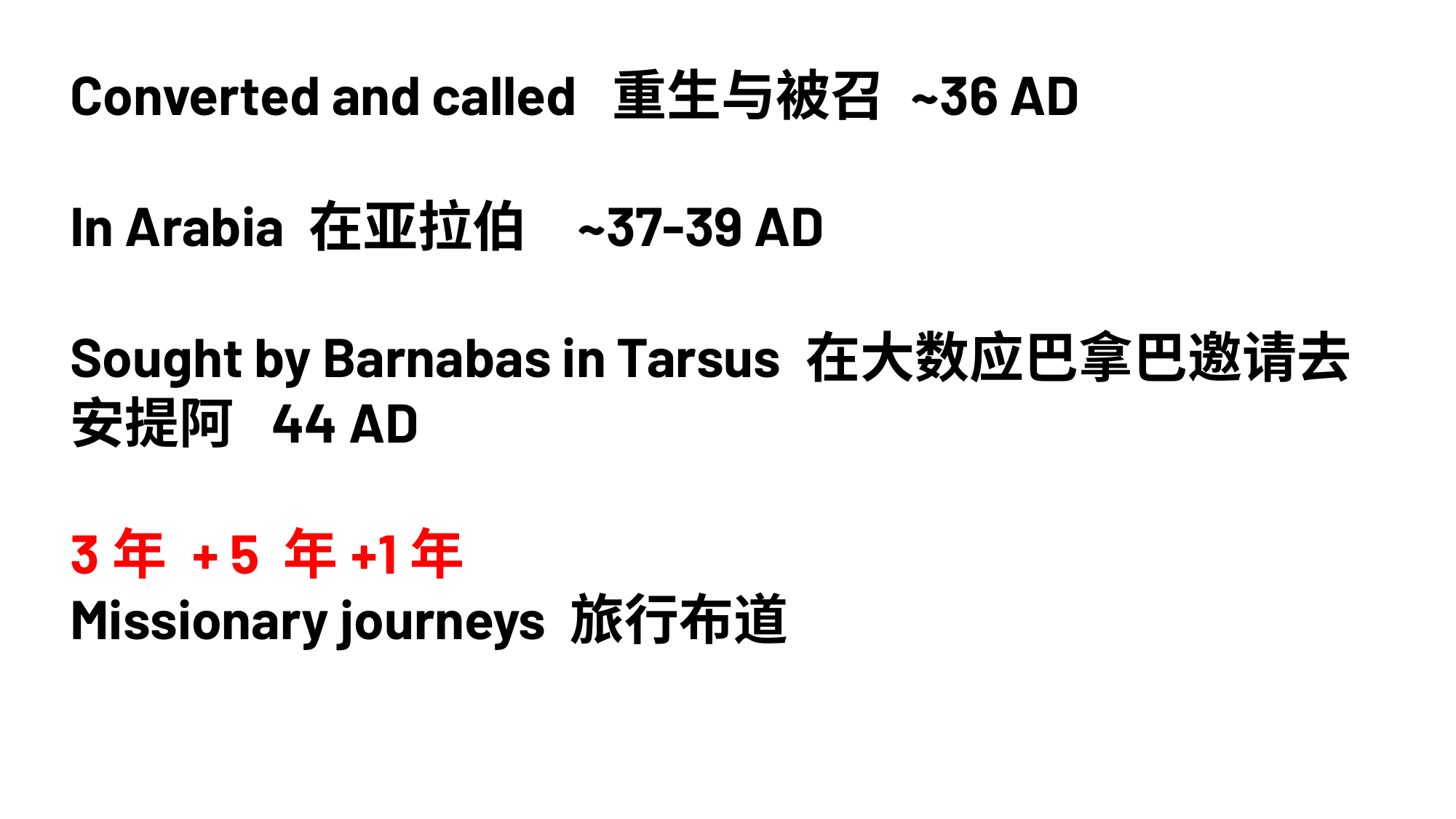

Converted and called  重生与被召 ~36 AD

In Arabia 在亚拉伯   ~37-39 AD

Sought by Barnabas in Tarsus 在大数应巴拿巴邀请去安提阿  44 AD

3年 + 5 年+1年
Missionary journeys 旅行布道